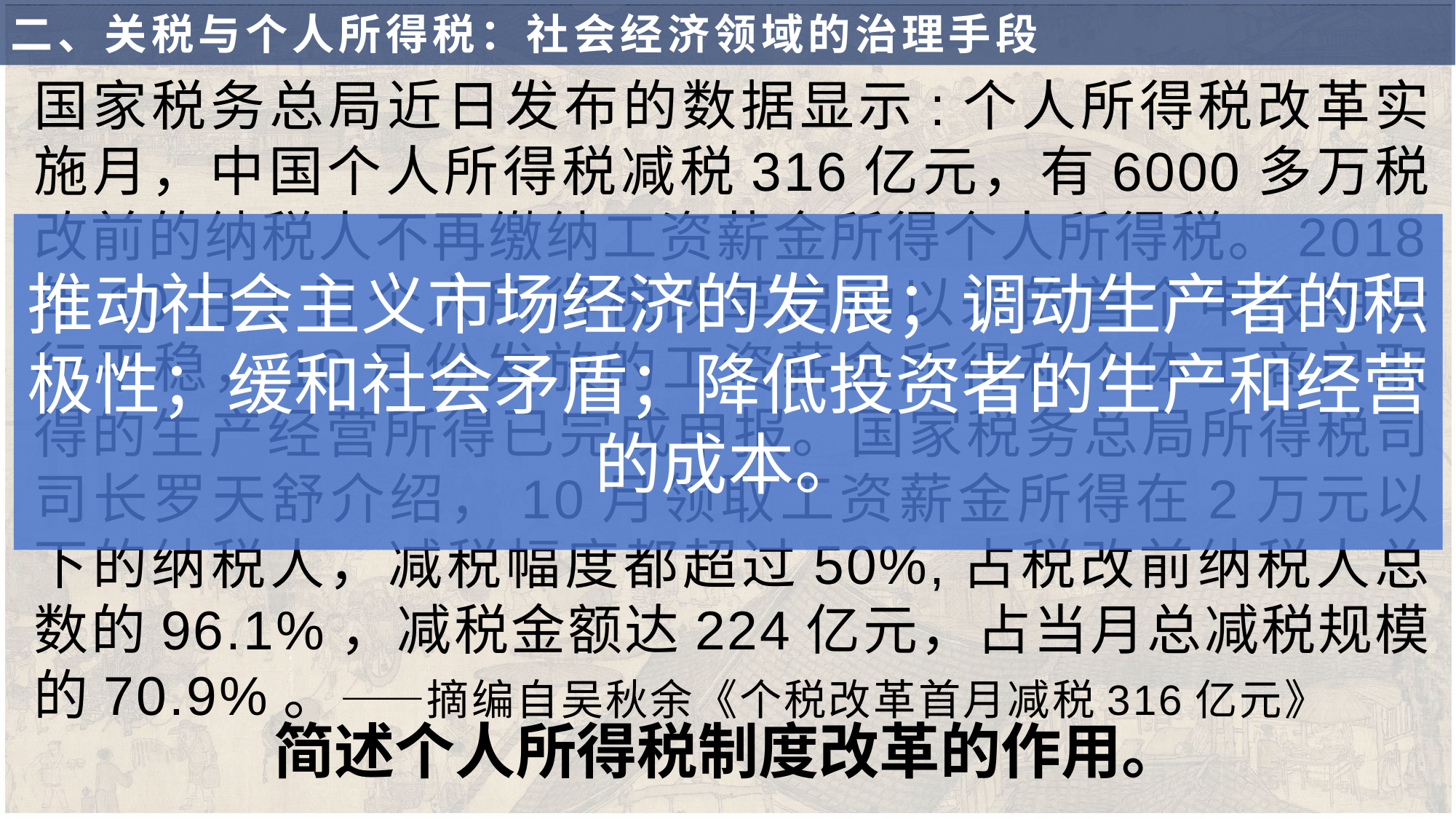

# 二、关税与个人所得税：社会经济领域的治理手段
国家税务总局近日发布的数据显示:个人所得税改革实施月，中国个人所得税减税316亿元，有6000多万税改前的纳税人不再缴纳工资薪金所得个人所得税。2018年10月1日个人所得税改革启动以来的首个申报期运行平稳，10月份发放的工资薪金所得和个体工商户取得的生产经营所得已完成申报。国家税务总局所得税司司长罗天舒介绍，10月领取工资薪金所得在2万元以下的纳税人，减税幅度都超过50%,占税改前纳税人总数的96.1%，减税金额达224亿元，占当月总减税规模的70.9%。——摘编自吴秋余《个税改革首月减税316亿元》
推动社会主义市场经济的发展；调动生产者的积极性；缓和社会矛盾；降低投资者的生产和经营的成本。
简述个人所得税制度改革的作用。